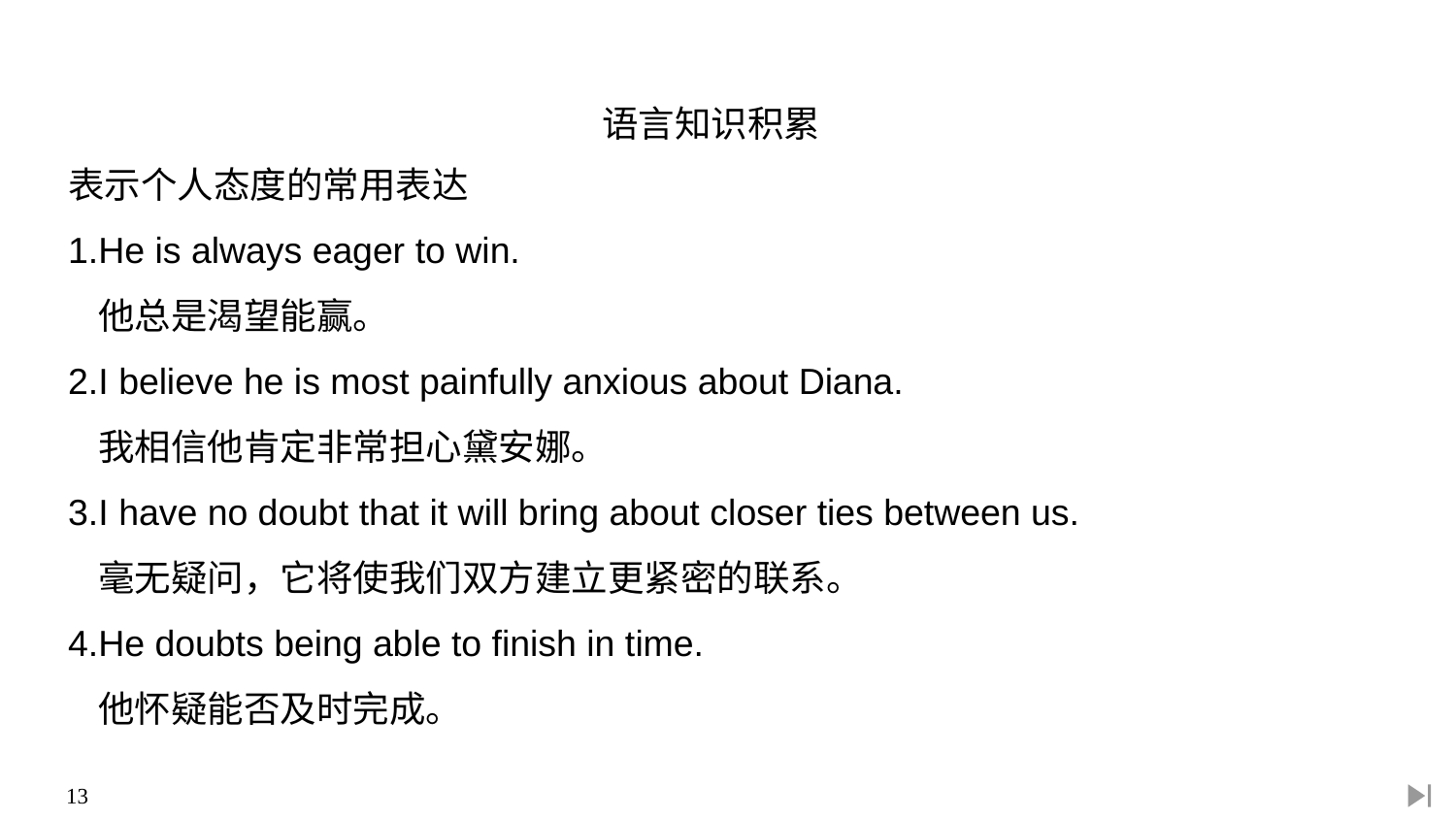

语言知识积累
表示个人态度的常用表达
1.He is always eager to win.
	他总是渴望能赢。
2.I believe he is most painfully anxious about Diana.
	我相信他肯定非常担心黛安娜。
3.I have no doubt that it will bring about closer ties between us.
	毫无疑问，它将使我们双方建立更紧密的联系。
4.He doubts being able to finish in time.
	他怀疑能否及时完成。